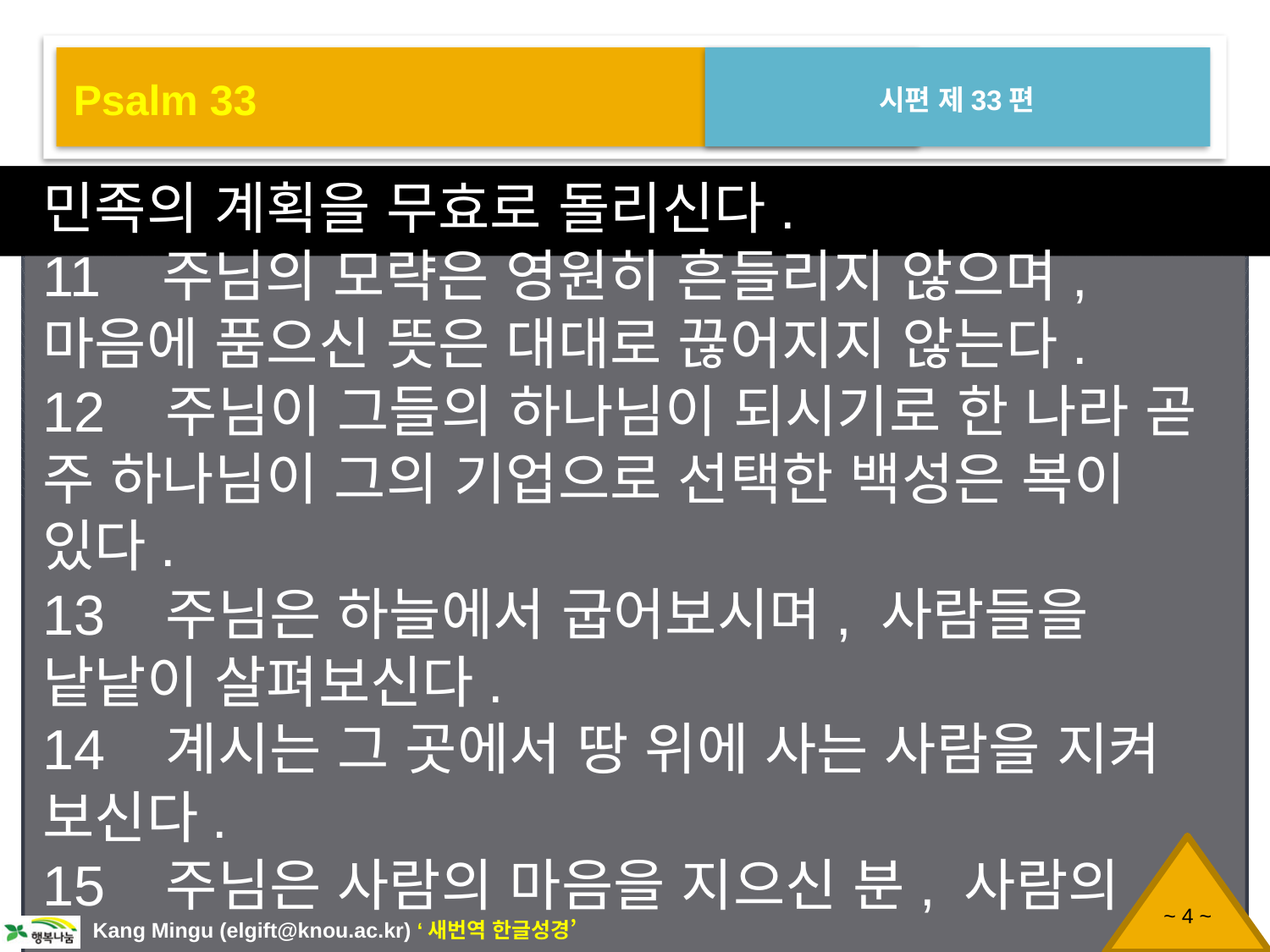

Psalm 33
시편 제33편
민족의 계획을 무효로 돌리신다.
11   주님의 모략은 영원히 흔들리지 않으며, 마음에 품으신 뜻은 대대로 끊어지지 않는다.
12   주님이 그들의 하나님이 되시기로 한 나라 곧 주 하나님이 그의 기업으로 선택한 백성은 복이 있다.
13   주님은 하늘에서 굽어보시며, 사람들을 낱낱이 살펴보신다.
14   계시는 그 곳에서 땅 위에 사는 사람을 지켜 보신다.
15   주님은 사람의 마음을 지으신 분, 사람의